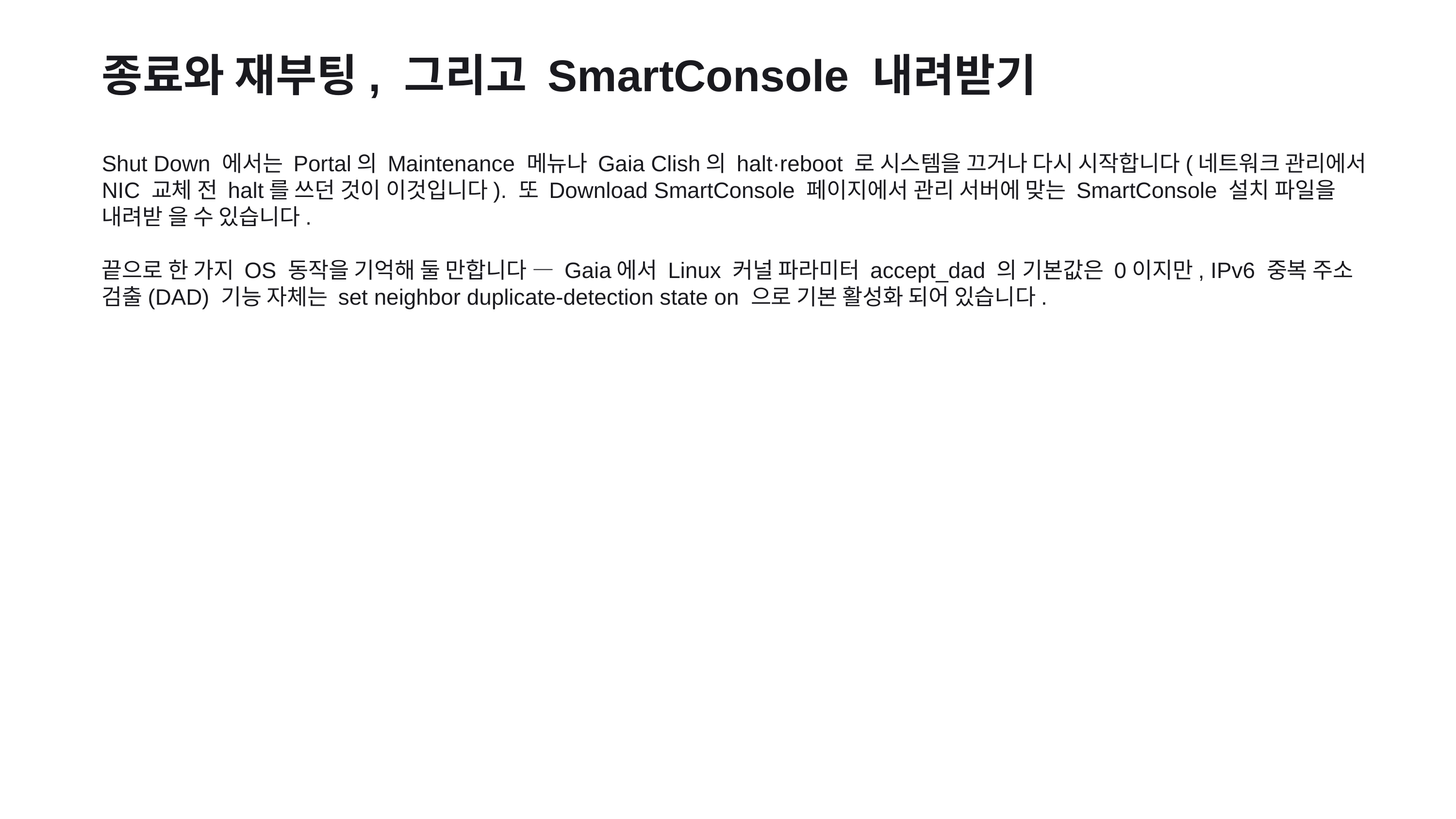

종료와 재부팅, 그리고 SmartConsole 내려받기
Shut Down 에서는 Portal의 Maintenance 메뉴나 Gaia Clish의 halt·reboot 로 시스템을 끄거나 다시 시작합니다(네트워크 관리에서 NIC 교체 전 halt를 쓰던 것이 이것입니다). 또 Download SmartConsole 페이지에서 관리 서버에 맞는 SmartConsole 설치 파일을 내려받 을 수 있습니다.

끝으로 한 가지 OS 동작을 기억해 둘 만합니다 — Gaia에서 Linux 커널 파라미터 accept_dad 의 기본값은 0이지만, IPv6 중복 주소 검출(DAD) 기능 자체는 set neighbor duplicate-detection state on 으로 기본 활성화 되어 있습니다.